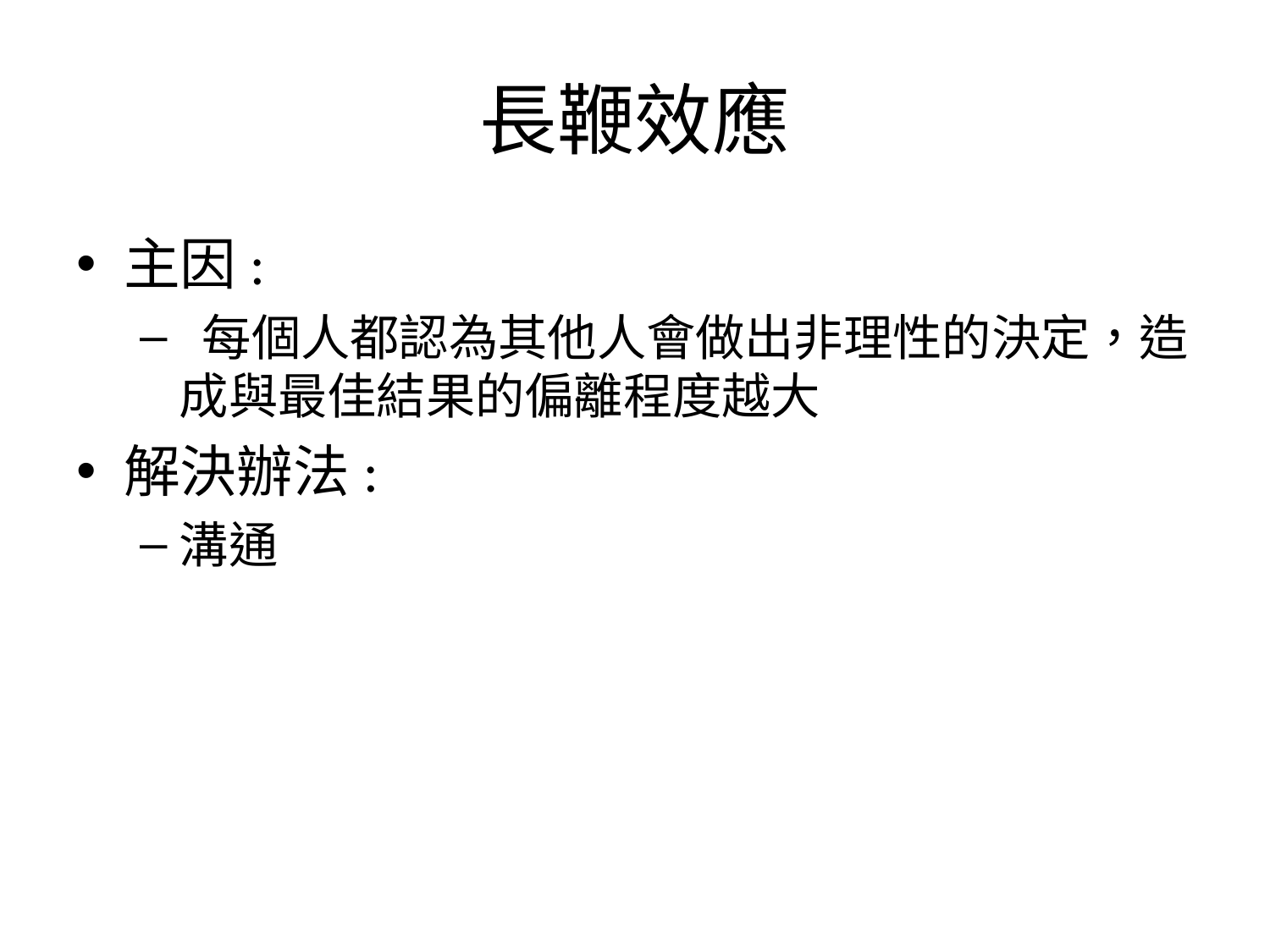

# 長鞭效應
主因:
 每個人都認為其他人會做出非理性的決定，造成與最佳結果的偏離程度越大
解決辦法:
溝通